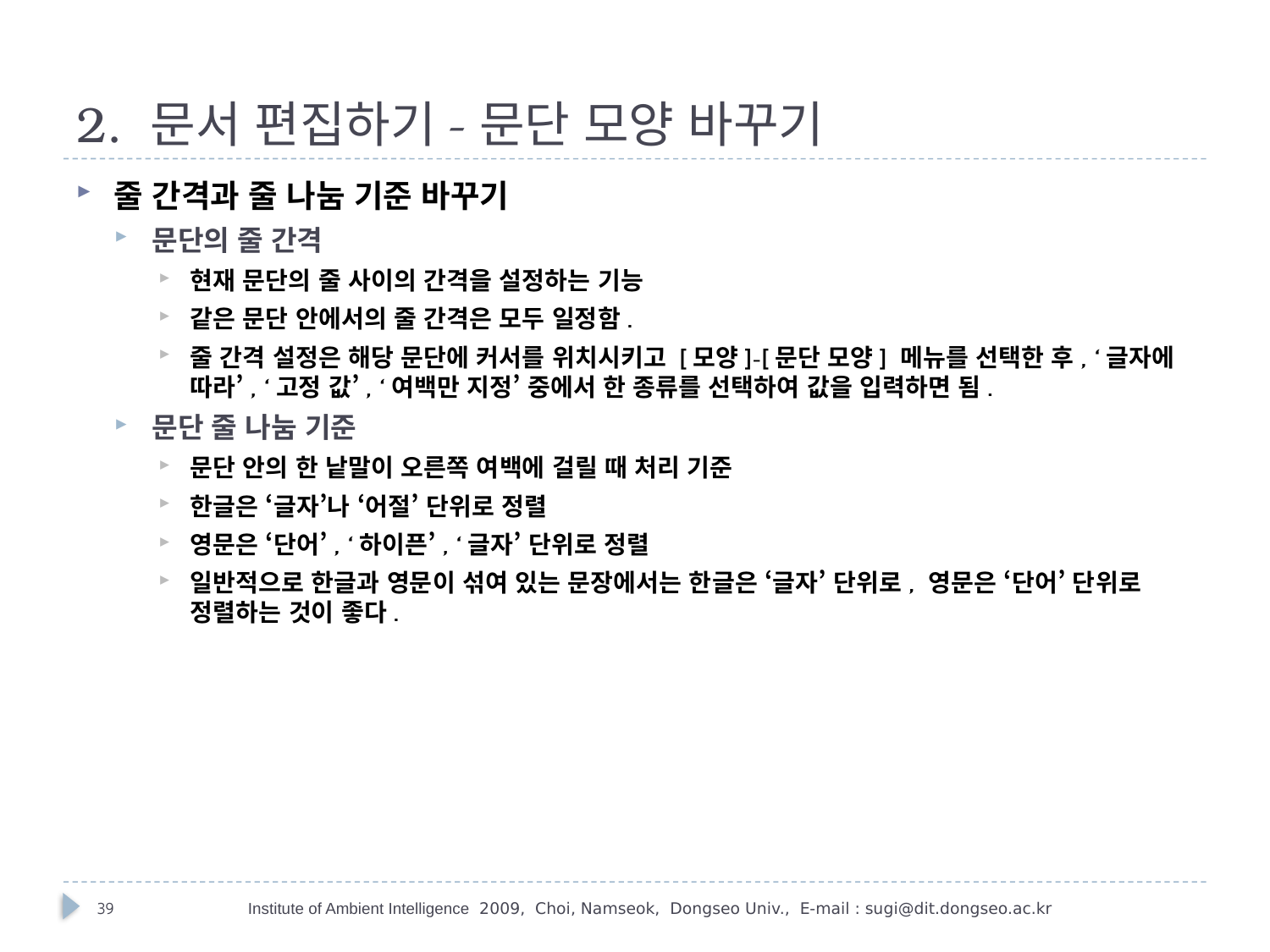

# 2. 문서 편집하기-문단 모양 바꾸기
줄 간격과 줄 나눔 기준 바꾸기
문단의 줄 간격
현재 문단의 줄 사이의 간격을 설정하는 기능
같은 문단 안에서의 줄 간격은 모두 일정함.
줄 간격 설정은 해당 문단에 커서를 위치시키고 [모양]-[문단 모양] 메뉴를 선택한 후, ‘글자에 따라’, ‘고정 값’, ‘여백만 지정’ 중에서 한 종류를 선택하여 값을 입력하면 됨.
문단 줄 나눔 기준
문단 안의 한 낱말이 오른쪽 여백에 걸릴 때 처리 기준
한글은 ‘글자’나 ‘어절’ 단위로 정렬
영문은 ‘단어’, ‘하이픈’, ‘글자’ 단위로 정렬
일반적으로 한글과 영문이 섞여 있는 문장에서는 한글은 ‘글자’ 단위로, 영문은 ‘단어’ 단위로 정렬하는 것이 좋다.